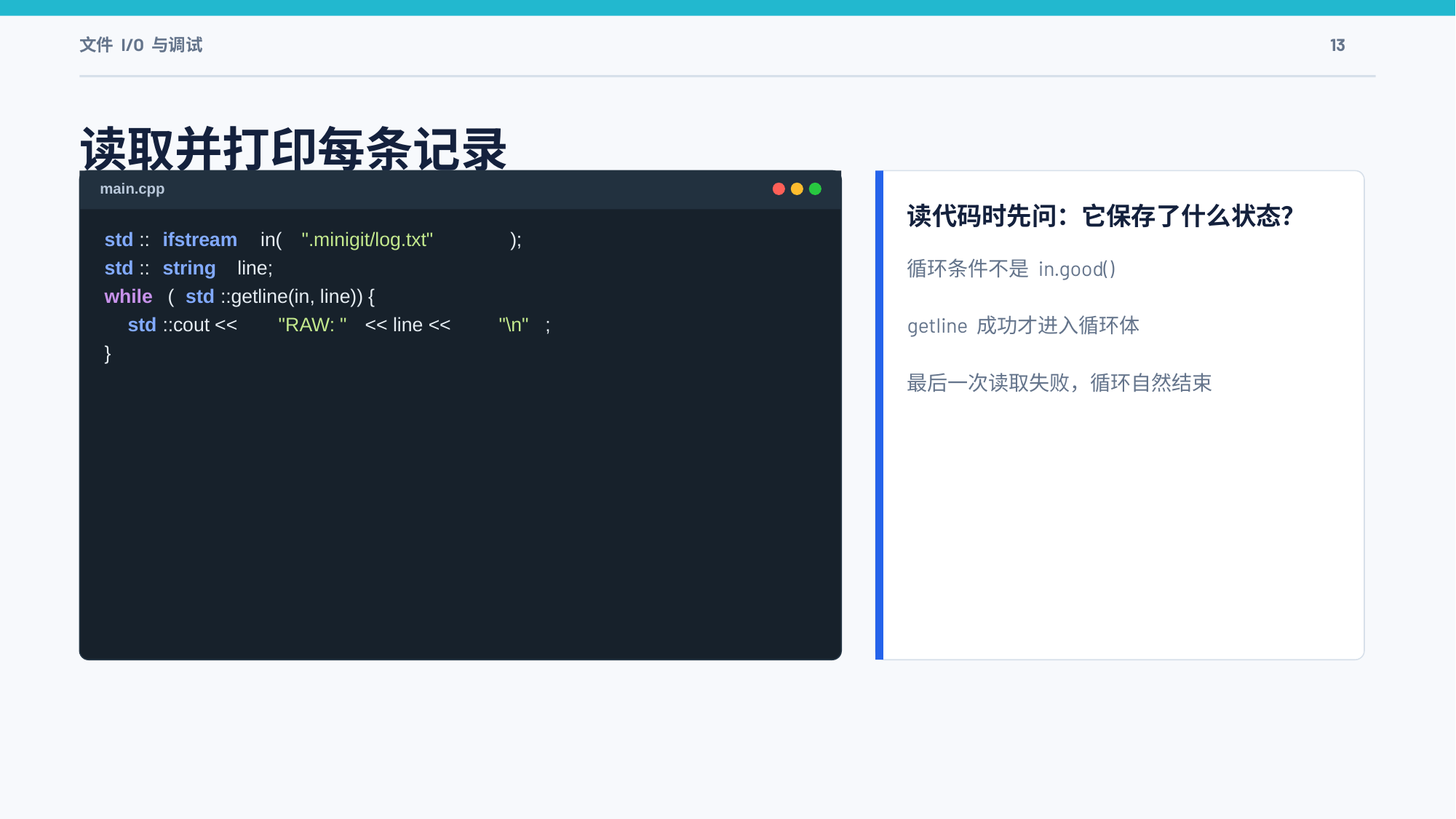

文件 I/O 与调试
13

读取并打印每条记录

main.cpp

读代码时先问：它保存了什么状态？
std
::
ifstream
 in(
".minigit/log.txt"
);
循环条件不是 in.good()

getline 成功才进入循环体

最后一次读取失败，循环自然结束
std
::
string
 line;
while
 (
std
::getline(in, line)) {

std
::cout <<
"RAW: "
 << line <<
"\n"
;
}